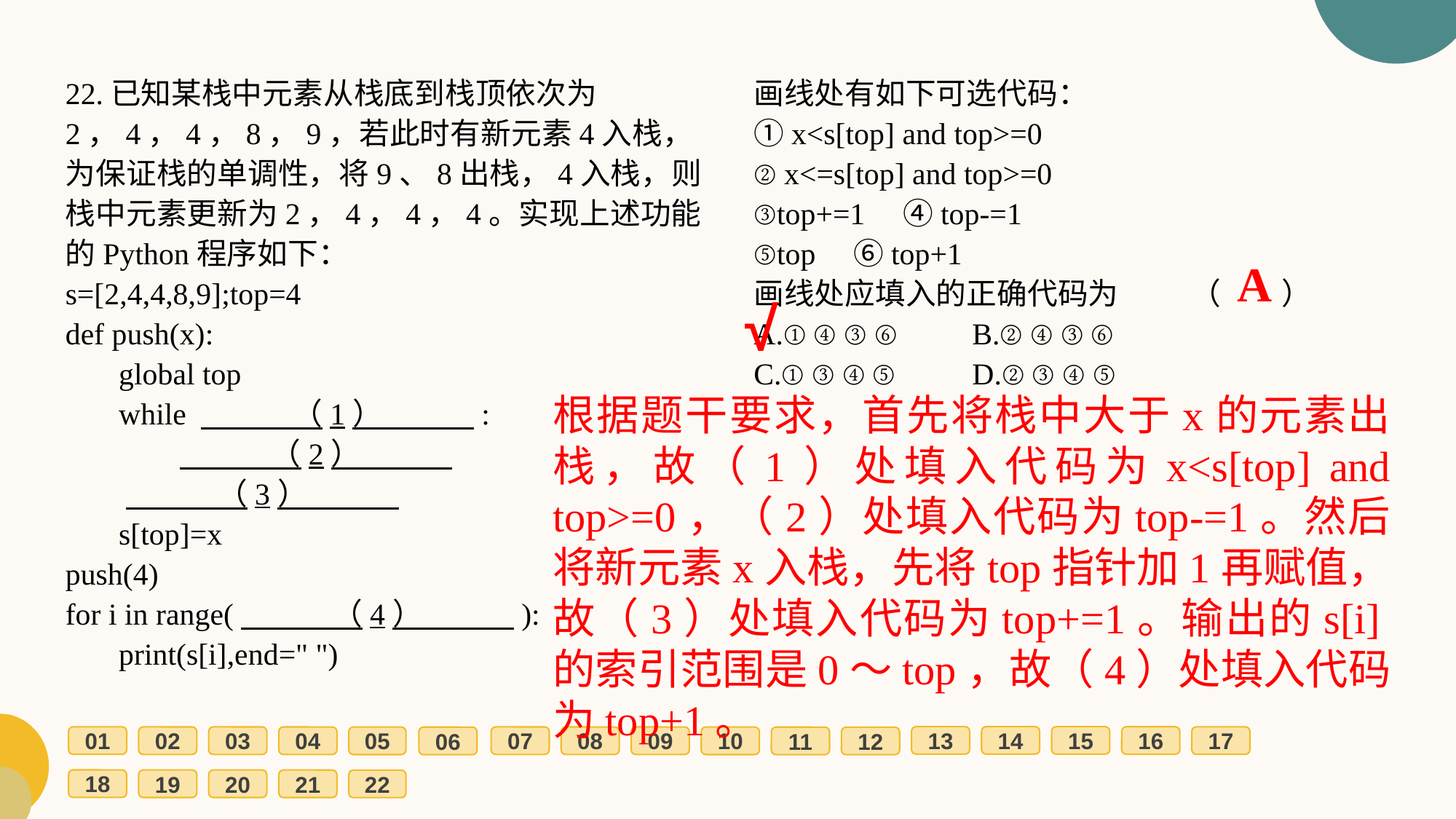

22.已知某栈中元素从栈底到栈顶依次为2，4，4，8，9，若此时有新元素4入栈，为保证栈的单调性，将9、8出栈，4入栈，则栈中元素更新为2，4，4，4。实现上述功能的Python程序如下：
s=[2,4,4,8,9];top=4
def push(x):
       global top
       while 　　　（1）　　　:
              　　　（2）　　　.
       　　　（3）　　　.
       s[top]=x
push(4)
for i in range(　　　（4）　　　):
       print(s[i],end=" ")
画线处有如下可选代码：
①x<s[top] and top>=0
②x<=s[top] and top>=0
③top+=1　④top-=1
⑤top　⑥top+1
画线处应填入的正确代码为	（　　）
A.①④③⑥	B.②④③⑥
C.①③④⑤	D.②③④⑤
A
√
根据题干要求，首先将栈中大于x的元素出栈，故（1）处填入代码为x<s[top] and top>=0，（2）处填入代码为top-=1。然后将新元素x入栈，先将top指针加1再赋值，故（3）处填入代码为top+=1。输出的s[i]的索引范围是0～top，故（4）处填入代码为top+1。